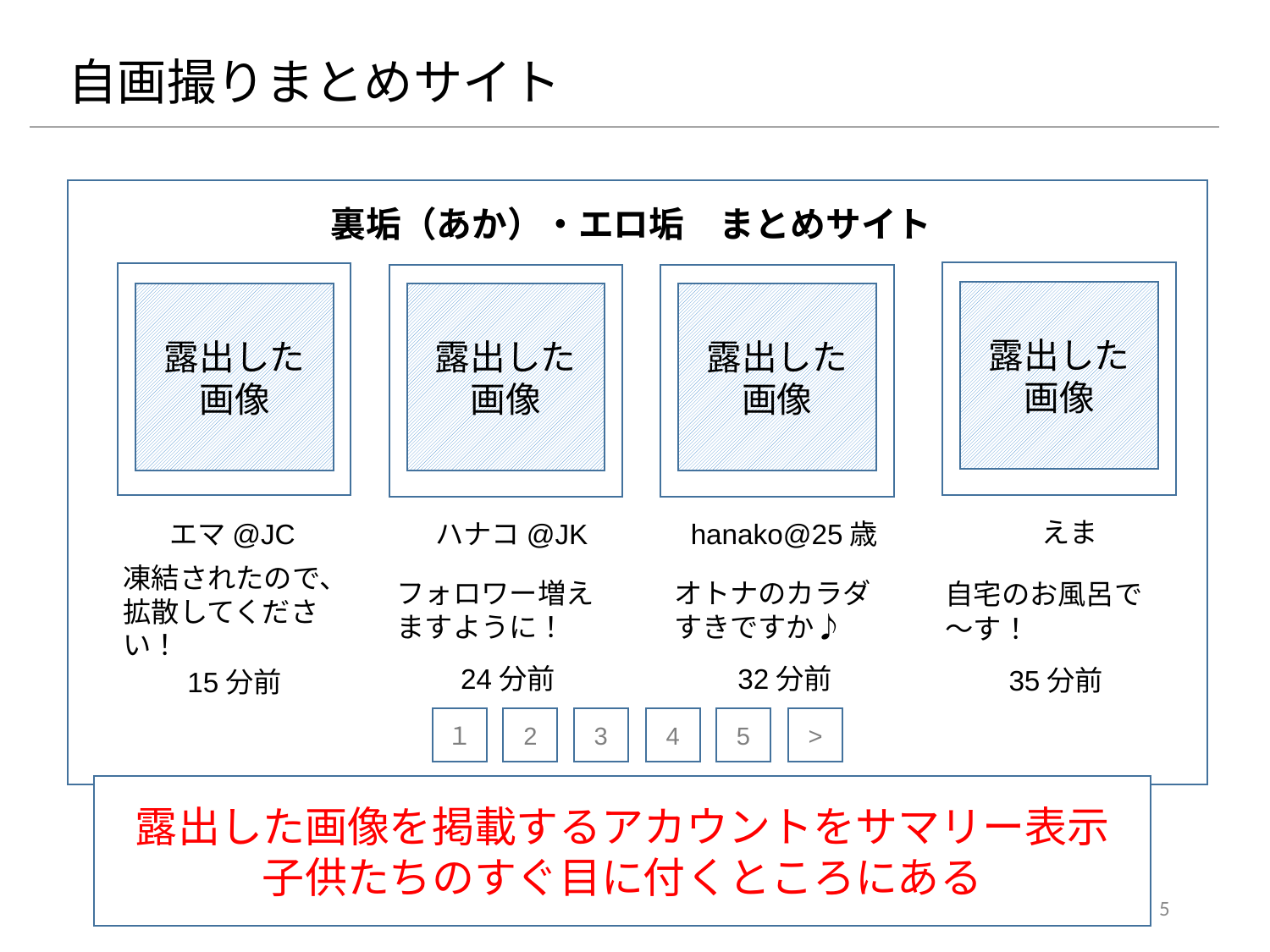

自画撮りまとめサイト

裏垢（あか）・エロ垢　まとめサイト

露出した
画像
露出した
画像
露出した
画像
露出した
画像
えま
エマ@JC
ハナコ@JK
hanako@25歳
オトナのカラダすきですか♪
フォロワー増えますように！
凍結されたので、拡散してください！
自宅のお風呂で～す！
24分前
32分前
35分前
15分前
4
5
>
１
2
3
露出した画像を掲載するアカウントをサマリー表示
子供たちのすぐ目に付くところにある
5